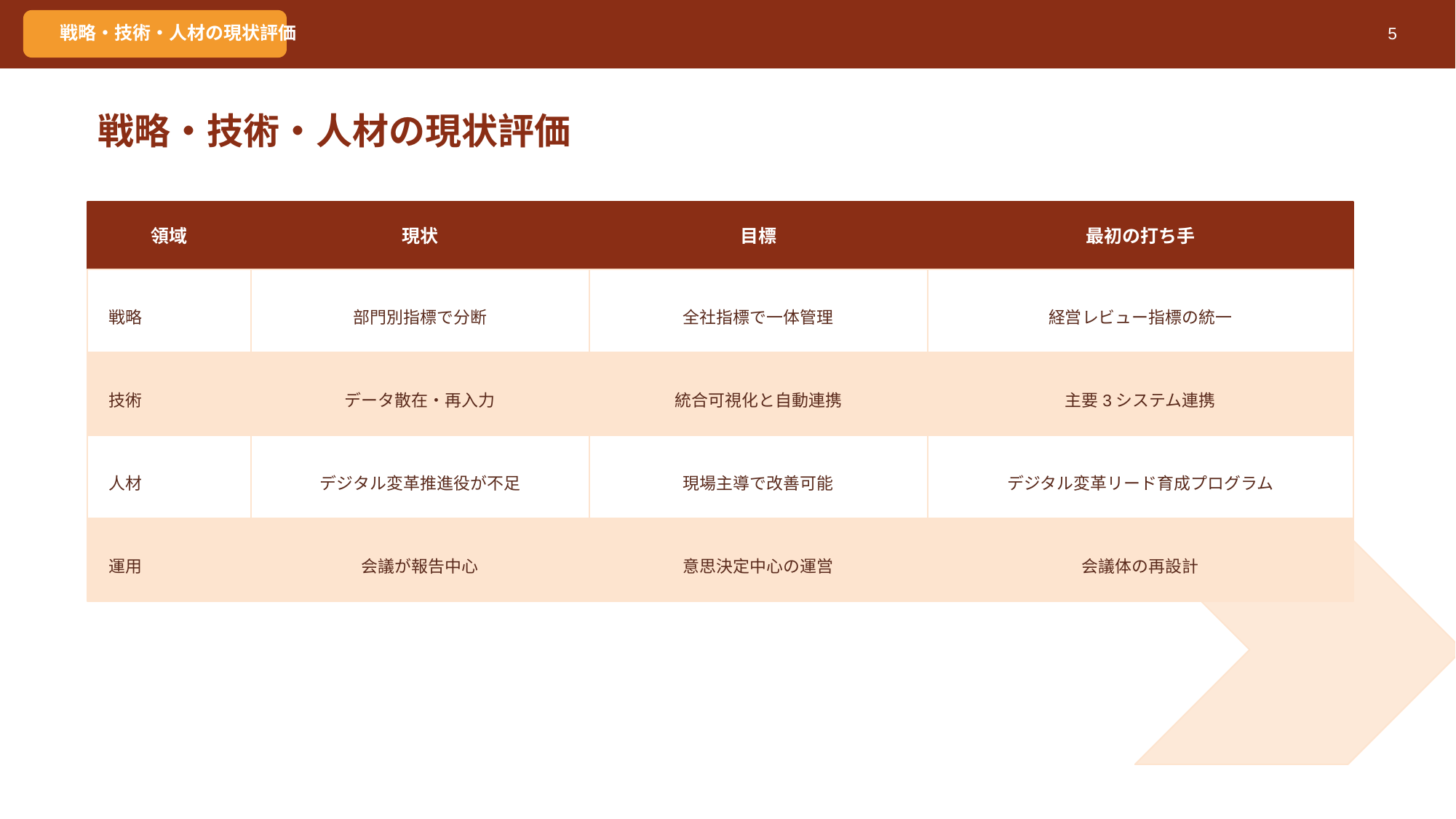

戦略・技術・人材の現状評価
5
戦略・技術・人材の現状評価

領域
現状
目標
最初の打ち手

戦略
部門別指標で分断
全社指標で一体管理
経営レビュー指標の統一

技術
データ散在・再入力
統合可視化と自動連携
主要3システム連携

人材
デジタル変革推進役が不足
現場主導で改善可能
デジタル変革リード育成プログラム

運用
会議が報告中心
意思決定中心の運営
会議体の再設計